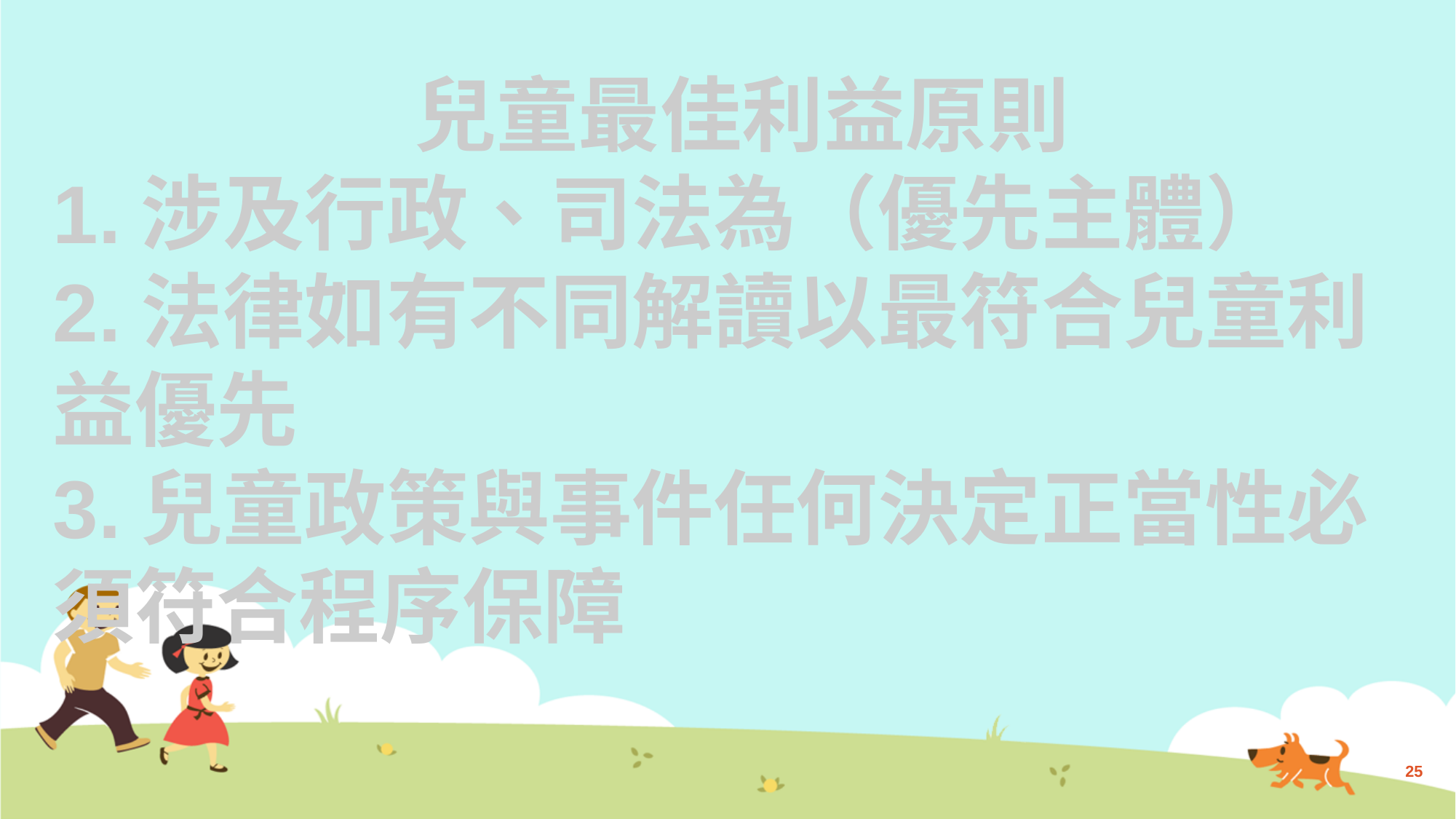

兒童最佳利益原則
1.涉及行政、司法為（優先主體）
2.法律如有不同解讀以最符合兒童利益優先
3.兒童政策與事件任何決定正當性必須符合程序保障
25